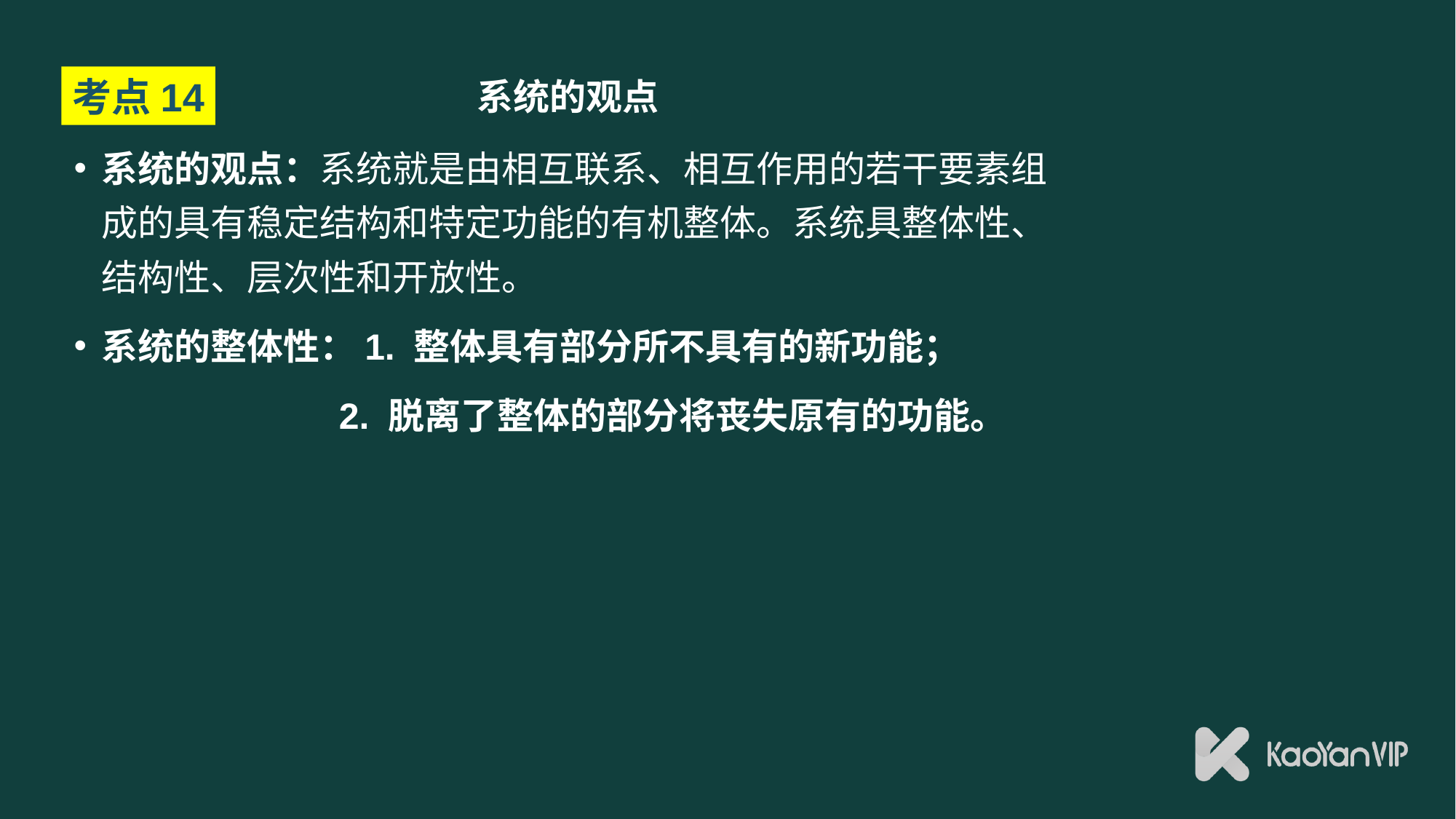

# 系统的观点
考点14
系统的观点：系统就是由相互联系、相互作用的若干要素组成的具有稳定结构和特定功能的有机整体。系统具整体性、结构性、层次性和开放性。
系统的整体性：1. 整体具有部分所不具有的新功能；
                          2. 脱离了整体的部分将丧失原有的功能。